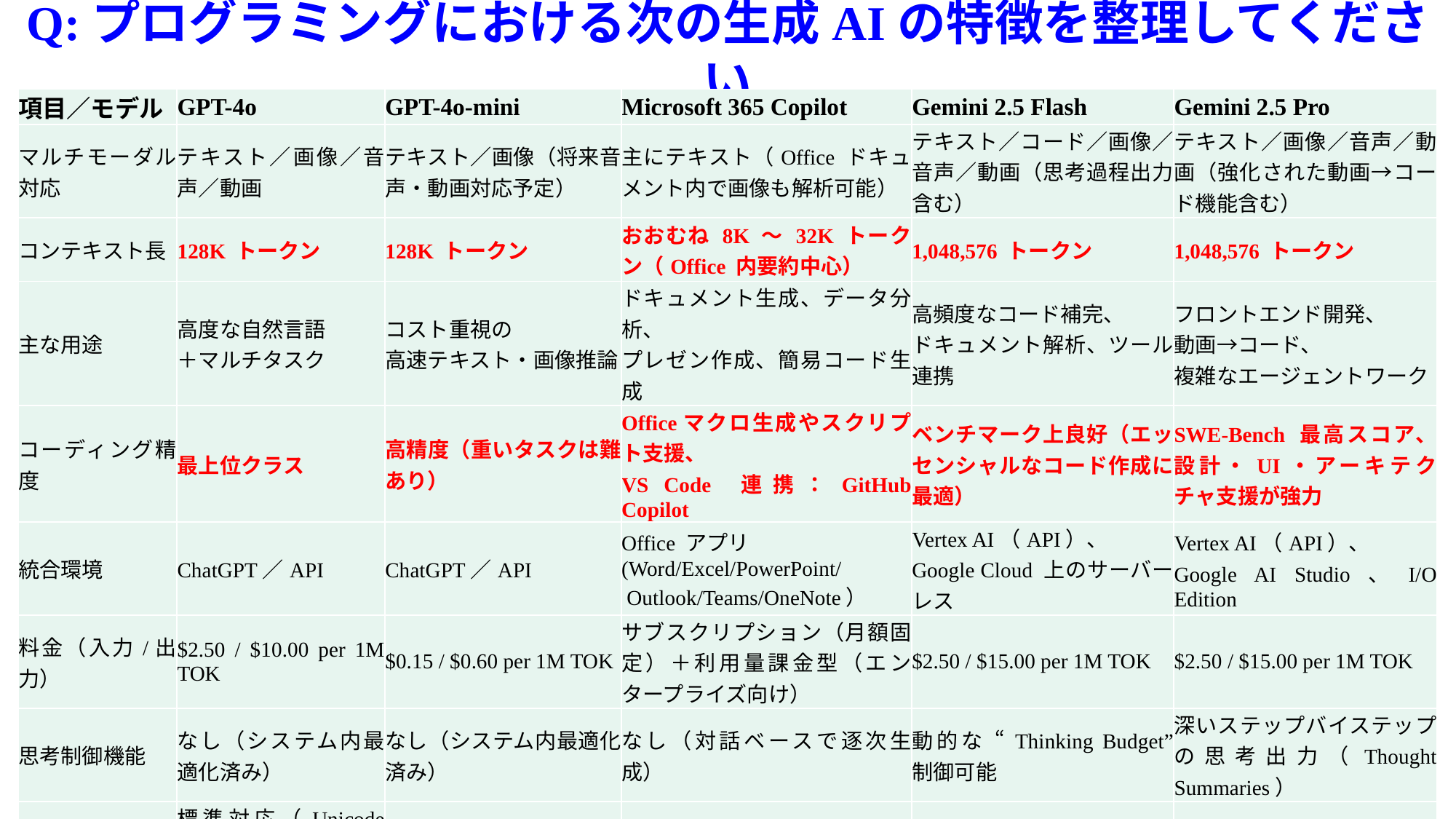

# Q:プログラミングにおける次の生成AIの特徴を整理してください
| 項目／モデル | GPT-4o | GPT-4o-mini | Microsoft 365 Copilot | Gemini 2.5 Flash | Gemini 2.5 Pro |
| --- | --- | --- | --- | --- | --- |
| マルチモーダル対応 | テキスト／画像／音声／動画 | テキスト／画像（将来音声・動画対応予定） | 主にテキスト（Office ドキュメント内で画像も解析可能） | テキスト／コード／画像／音声／動画（思考過程出力含む） | テキスト／画像／音声／動画（強化された動画→コード機能含む） |
| コンテキスト長 | 128K トークン | 128K トークン | おおむね 8K ～ 32K トークン（Office 内要約中心） | 1,048,576 トークン | 1,048,576 トークン |
| 主な用途 | 高度な自然言語 ＋マルチタスク | コスト重視の 高速テキスト・画像推論 | ドキュメント生成、データ分析、 プレゼン作成、簡易コード生成 | 高頻度なコード補完、 ドキュメント解析、ツール連携 | フロントエンド開発、 動画→コード、 複雑なエージェントワーク |
| コーディング精度 | 最上位クラス | 高精度（重いタスクは難あり） | Officeマクロ生成やスクリプト支援、 VS Code 連携：GitHub Copilot | ベンチマーク上良好（エッセンシャルなコード作成に最適） | SWE-Bench 最高スコア、設計・UI・アーキテクチャ支援が強力 |
| 統合環境 | ChatGPT／API | ChatGPT／API | Office アプリ (Word/Excel/PowerPoint/ Outlook/Teams/OneNote） | Vertex AI（API）、 Google Cloud 上のサーバーレス | Vertex AI（API）、 Google AI Studio、I/O Edition |
| 料金（入力/出力） | $2.50 / $10.00 per 1M TOK | $0.15 / $0.60 per 1M TOK | サブスクリプション（月額固定）＋利用量課金型（エンタープライズ向け） | $2.50 / $15.00 per 1M TOK | $2.50 / $15.00 per 1M TOK |
| 思考制御機能 | なし（システム内最適化済み） | なし（システム内最適化済み） | なし（対話ベースで逐次生成） | 動的な “Thinking Budget” 制御可能 | 深いステップバイステップの思考出力（Thought Summaries） |
| 日本語対応 | 標準対応（Unicode トークナイザ最適化） | 標準対応（Unicode トークナイザ最適化） | Office 言語設定に依存 | 標準対応（多言語サポートあり） | 標準対応（多言語サポートあり） |